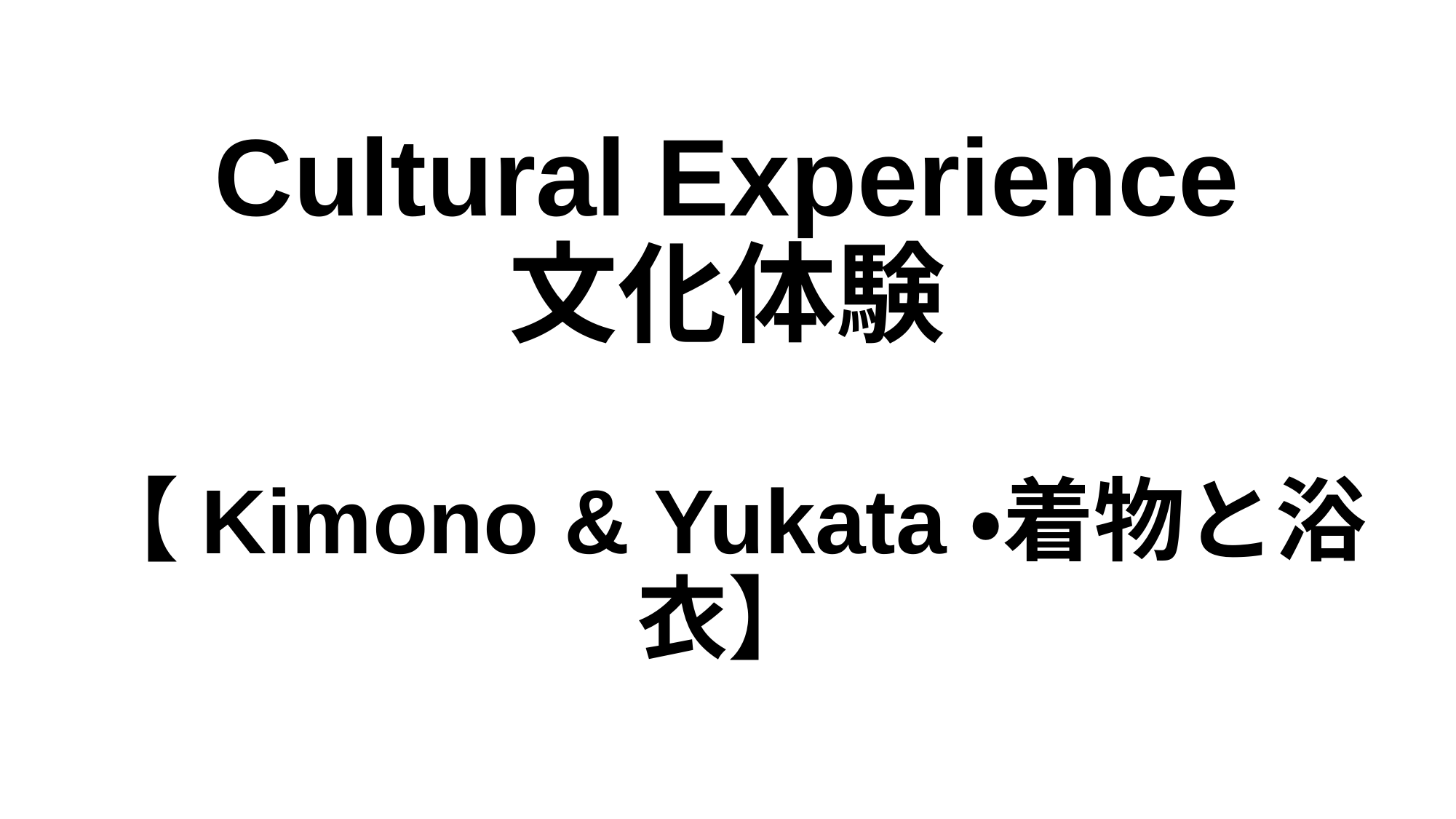

# Cultural Experience 文化体験 【Kimono & Yukata・着物と浴衣】